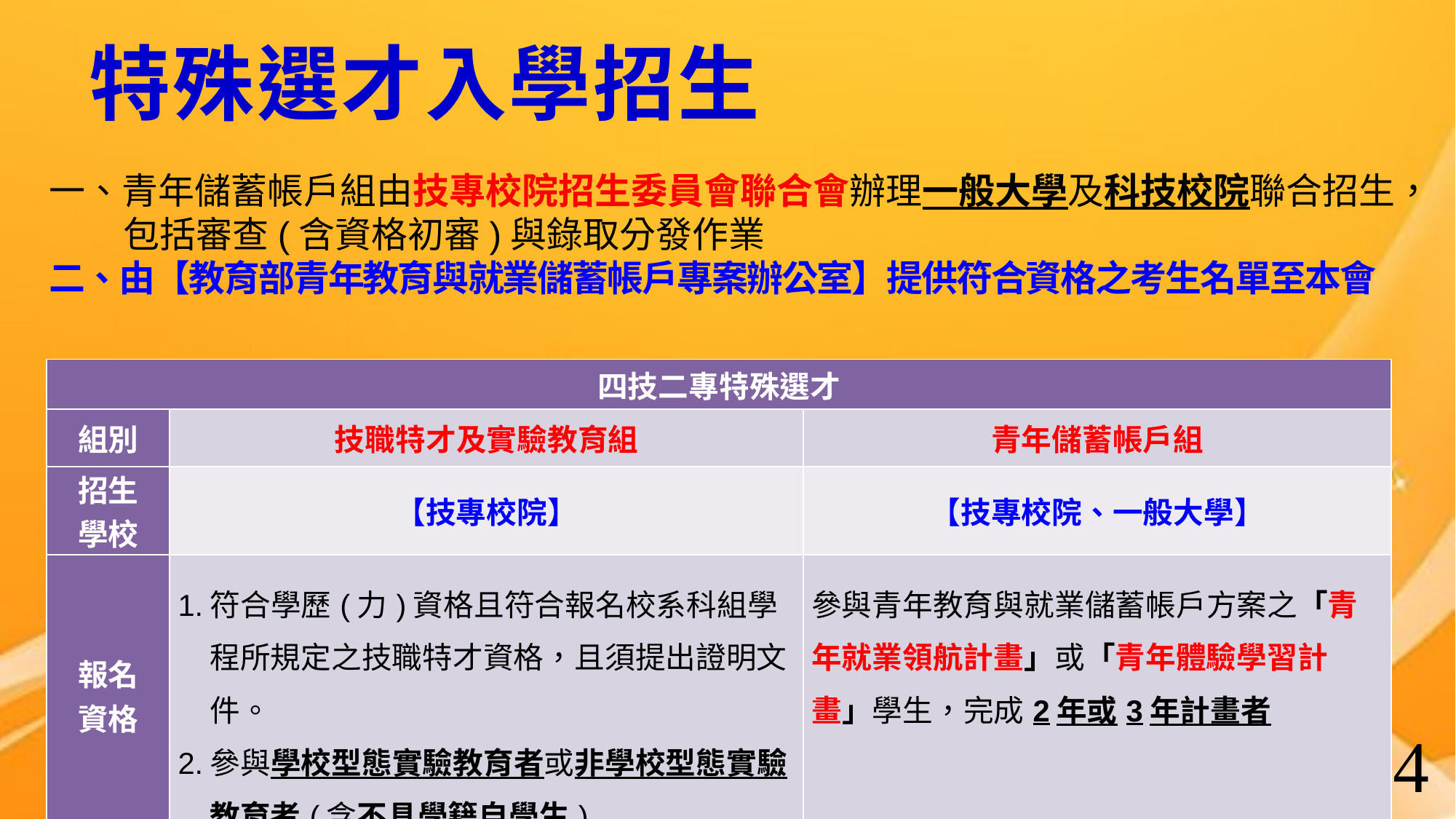

特殊選才入學招生
一、青年儲蓄帳戶組由技專校院招生委員會聯合會辦理一般大學及科技校院聯合招生，包括審查(含資格初審)與錄取分發作業
二、由【教育部青年教育與就業儲蓄帳戶專案辦公室】提供符合資格之考生名單至本會
| 四技二專特殊選才 |  |  |
| --- | --- | --- |
| 組別 | 技職特才及實驗教育組 | 青年儲蓄帳戶組 |
| 招生 學校 | 【技專校院】 | 【技專校院、一般大學】 |
| 報名 資格 | 1.符合學歷(力)資格且符合報名校系科組學程所規定之技職特才資格，且須提出證明文件。 2.參與學校型態實驗教育者或非學校型態實驗教育者(含不具學籍自學生) | 參與青年教育與就業儲蓄帳戶方案之「青年就業領航計畫」或「青年體驗學習計畫」學生，完成2年或3年計畫者 |
4